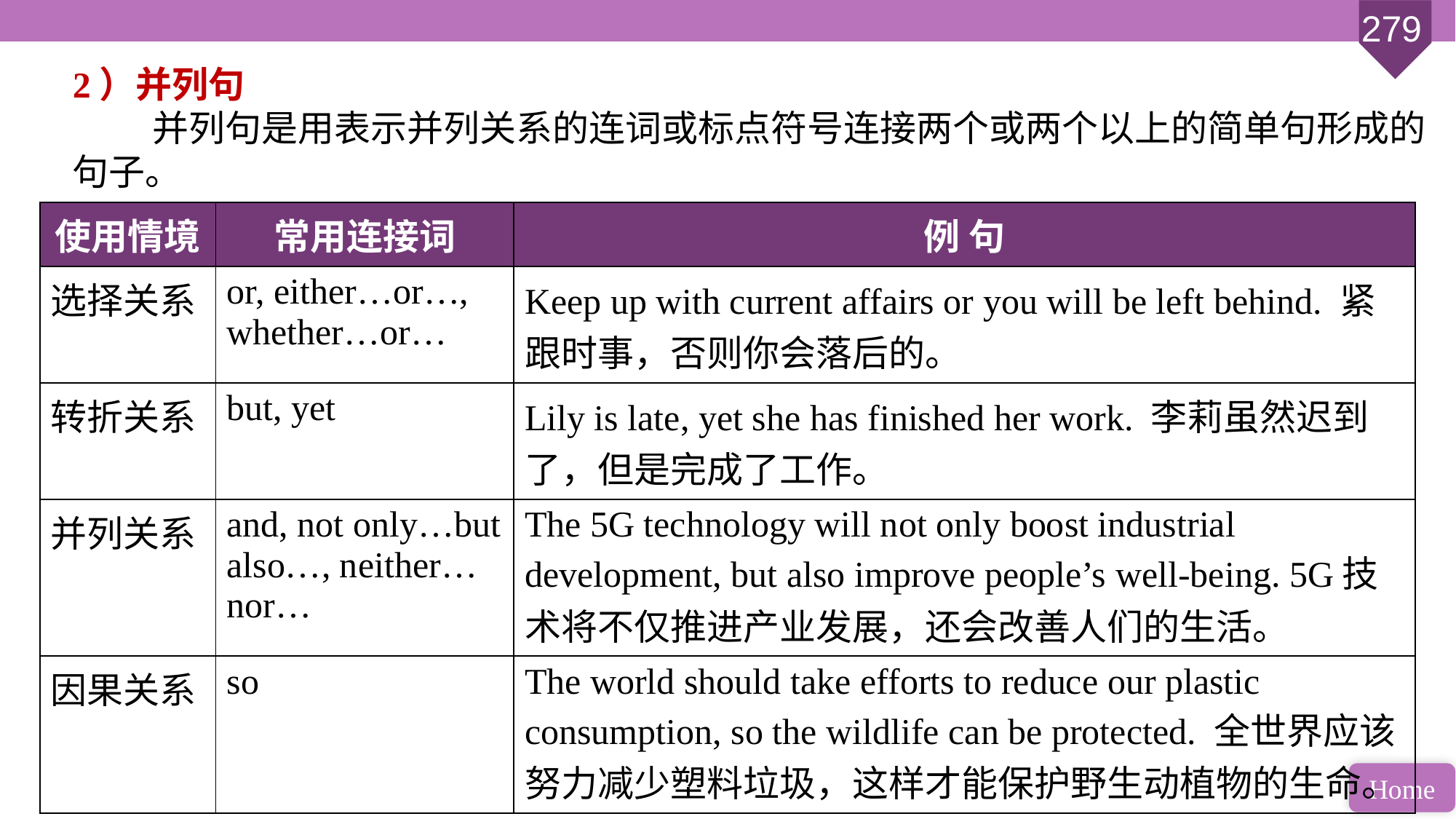

2）并列句
  并列句是用表示并列关系的连词或标点符号连接两个或两个以上的简单句形成的句子。
| 使用情境 | 常用连接词 | 例 句 |
| --- | --- | --- |
| 选择关系 | or, either…or…, whether…or… | Keep up with current affairs or you will be left behind. 紧跟时事，否则你会落后的。 |
| 转折关系 | but, yet | Lily is late, yet she has finished her work. 李莉虽然迟到了，但是完成了工作。 |
| 并列关系 | and, not only…but also…, neither… nor… | The 5G technology will not only boost industrial development, but also improve people’s well-being. 5G技术将不仅推进产业发展，还会改善人们的生活。 |
| 因果关系 | so | The world should take efforts to reduce our plastic consumption, so the wildlife can be protected. 全世界应该努力减少塑料垃圾，这样才能保护野生动植物的生命。 |